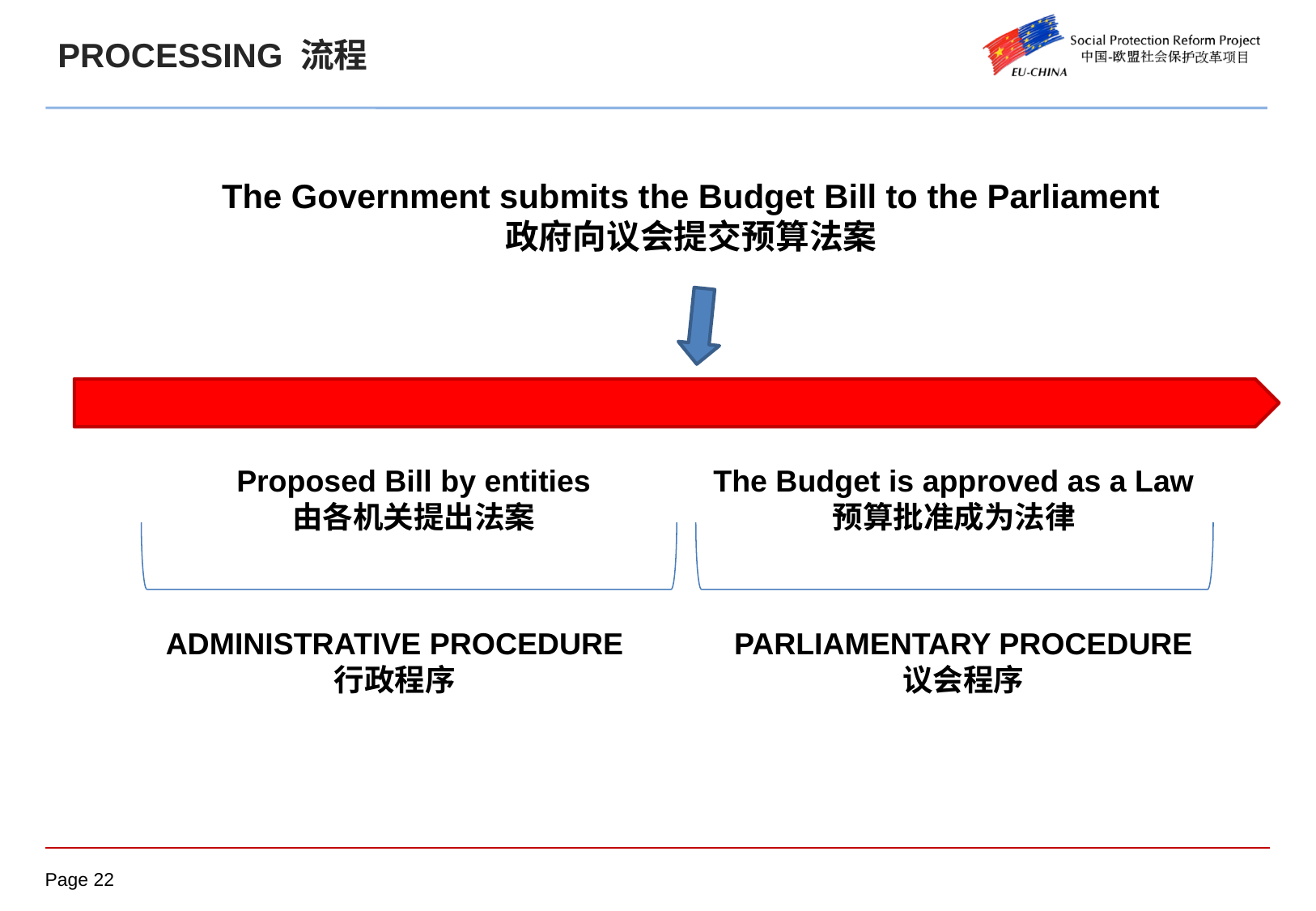

# PROCESSING 流程
The Government submits the Budget Bill to the Parliament
政府向议会提交预算法案

Proposed Bill by entities
由各机关提出法案
The Budget is approved as a Law
预算批准成为法律
ADMINISTRATIVE PROCEDURE
行政程序
PARLIAMENTARY PROCEDURE
议会程序